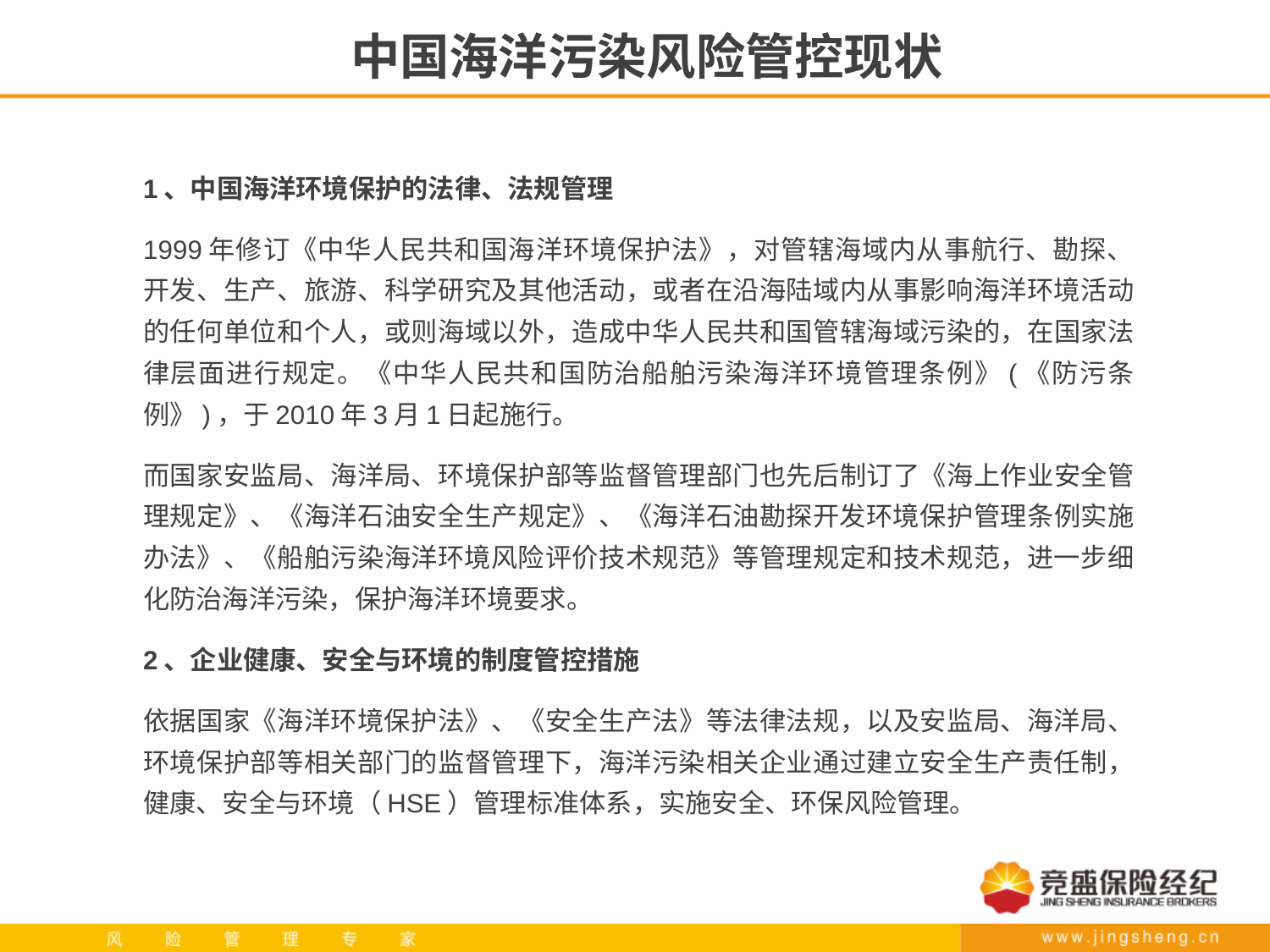

# 中国海洋污染风险管控现状
1、中国海洋环境保护的法律、法规管理
1999年修订《中华人民共和国海洋环境保护法》，对管辖海域内从事航行、勘探、开发、生产、旅游、科学研究及其他活动，或者在沿海陆域内从事影响海洋环境活动的任何单位和个人，或则海域以外，造成中华人民共和国管辖海域污染的，在国家法律层面进行规定。《中华人民共和国防治船舶污染海洋环境管理条例》(《防污条例》)，于2010年3月1日起施行。
而国家安监局、海洋局、环境保护部等监督管理部门也先后制订了《海上作业安全管理规定》、《海洋石油安全生产规定》、《海洋石油勘探开发环境保护管理条例实施办法》、《船舶污染海洋环境风险评价技术规范》等管理规定和技术规范，进一步细化防治海洋污染，保护海洋环境要求。
2、企业健康、安全与环境的制度管控措施
依据国家《海洋环境保护法》、《安全生产法》等法律法规，以及安监局、海洋局、环境保护部等相关部门的监督管理下，海洋污染相关企业通过建立安全生产责任制，健康、安全与环境（HSE）管理标准体系，实施安全、环保风险管理。